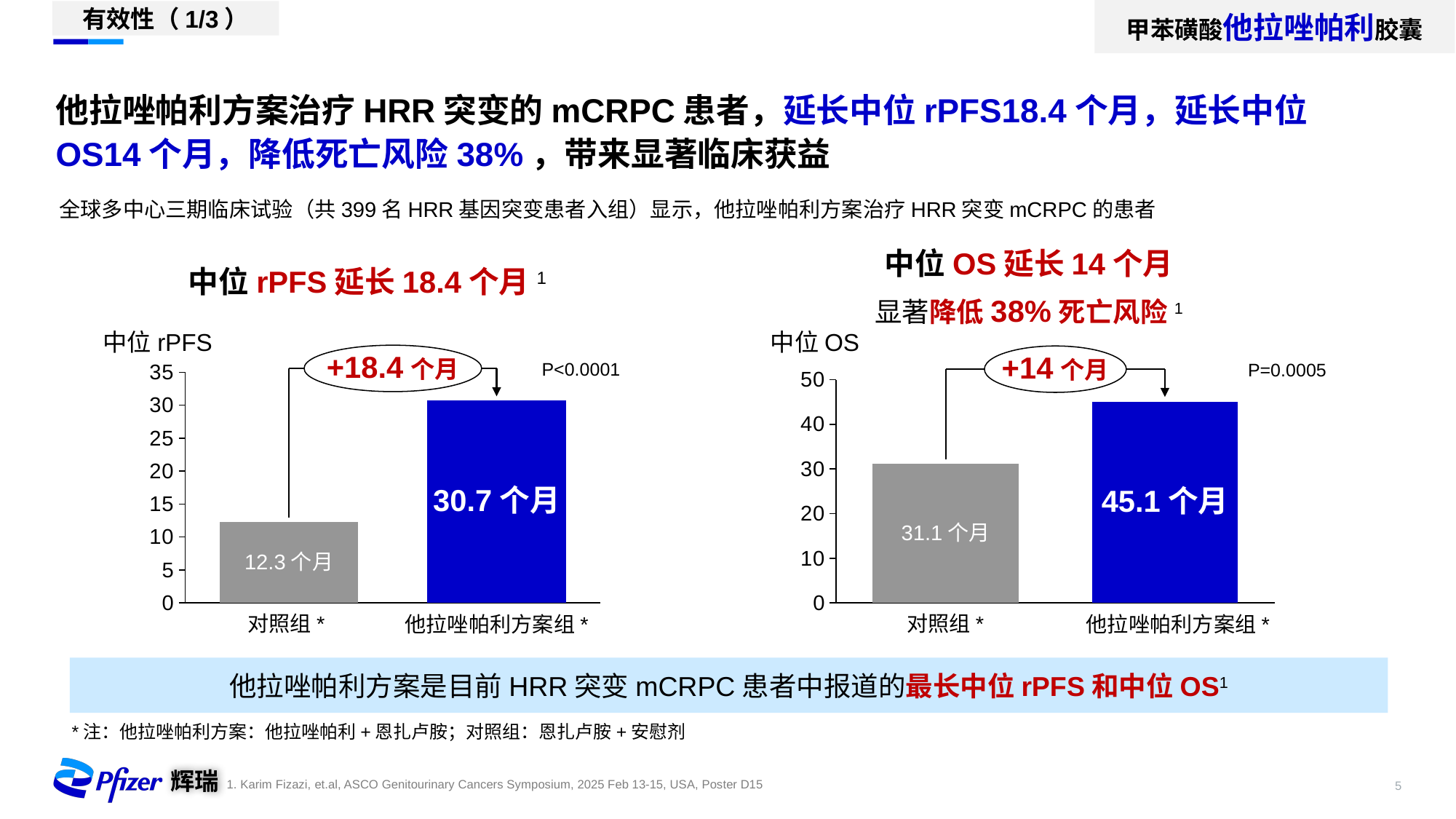

甲苯磺酸他拉唑帕利胶囊
有效性（1/3）
他拉唑帕利方案治疗HRR突变的mCRPC患者，延长中位rPFS18.4个月，延长中位OS14个月，降低死亡风险38%，带来显著临床获益
全球多中心三期临床试验（共399名HRR基因突变患者入组）显示，他拉唑帕利方案治疗HRR突变mCRPC的患者
中位OS延长14个月
显著降低38%死亡风险1
中位rPFS延长18.4个月1
中位rPFS
中位OS
+18.4个月
+14个月

### Chart

| Category |  |
|---|---|
P<0.0001

### Chart

| Category |  |
|---|---|
P=0.0005
30.7个月
45.1个月
31.1个月
12.3个月
对照组*
对照组*
他拉唑帕利方案组*
他拉唑帕利方案组*
他拉唑帕利方案是目前HRR突变mCRPC患者中报道的最长中位rPFS和中位OS1
*注：他拉唑帕利方案：他拉唑帕利+恩扎卢胺；对照组：恩扎卢胺+安慰剂
1. Karim Fizazi, et.al, ASCO Genitourinary Cancers Symposium, 2025 Feb 13-15, USA, Poster D15